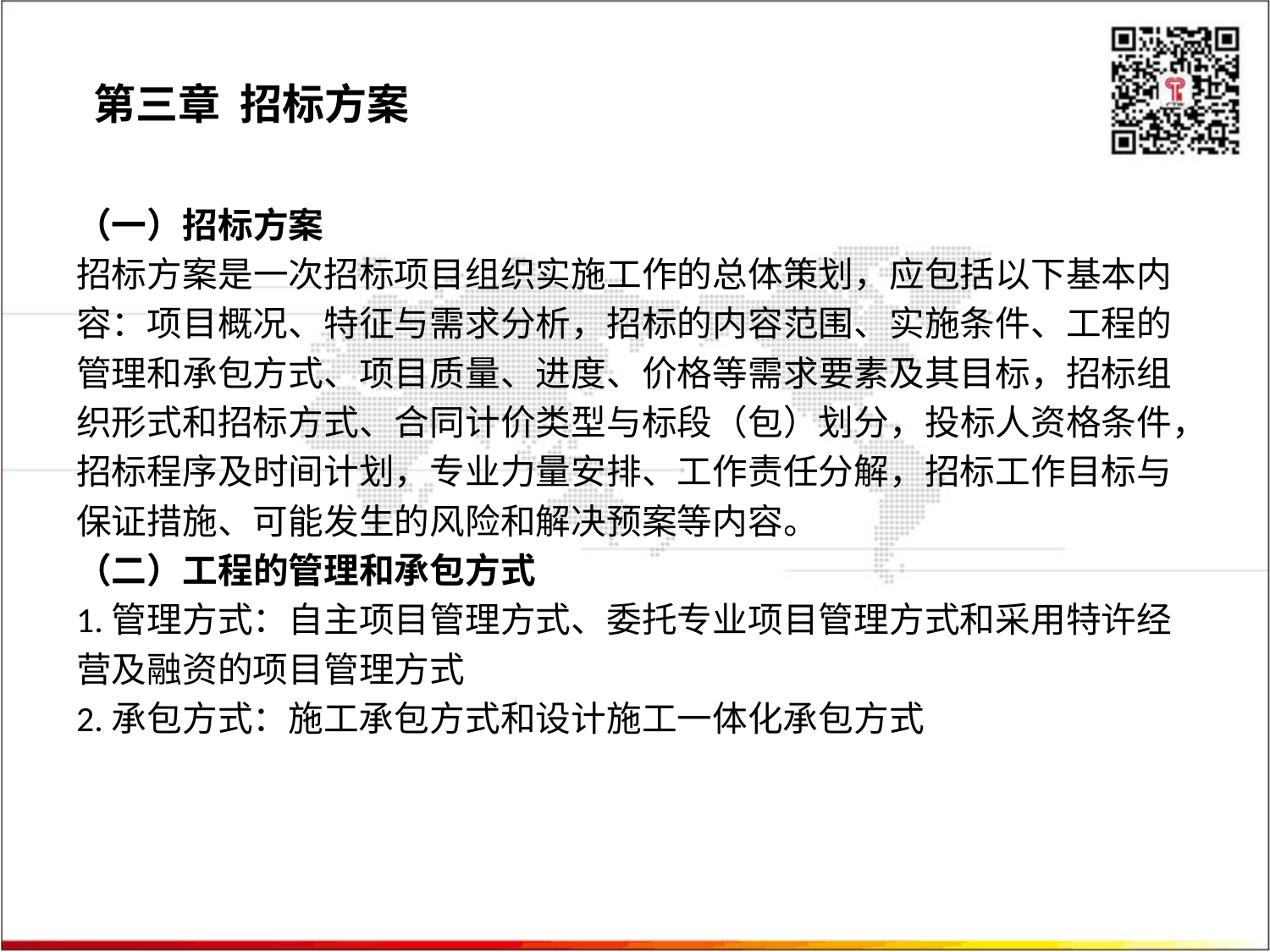

第三章  招标方案
（一）招标方案
招标方案是一次招标项目组织实施工作的总体策划，应包括以下基本内容：项目概况、特征与需求分析，招标的内容范围、实施条件、工程的管理和承包方式、项目质量、进度、价格等需求要素及其目标，招标组织形式和招标方式、合同计价类型与标段（包）划分，投标人资格条件，招标程序及时间计划，专业力量安排、工作责任分解，招标工作目标与保证措施、可能发生的风险和解决预案等内容。
（二）工程的管理和承包方式
1.管理方式：自主项目管理方式、委托专业项目管理方式和采用特许经营及融资的项目管理方式
2.承包方式：施工承包方式和设计施工一体化承包方式